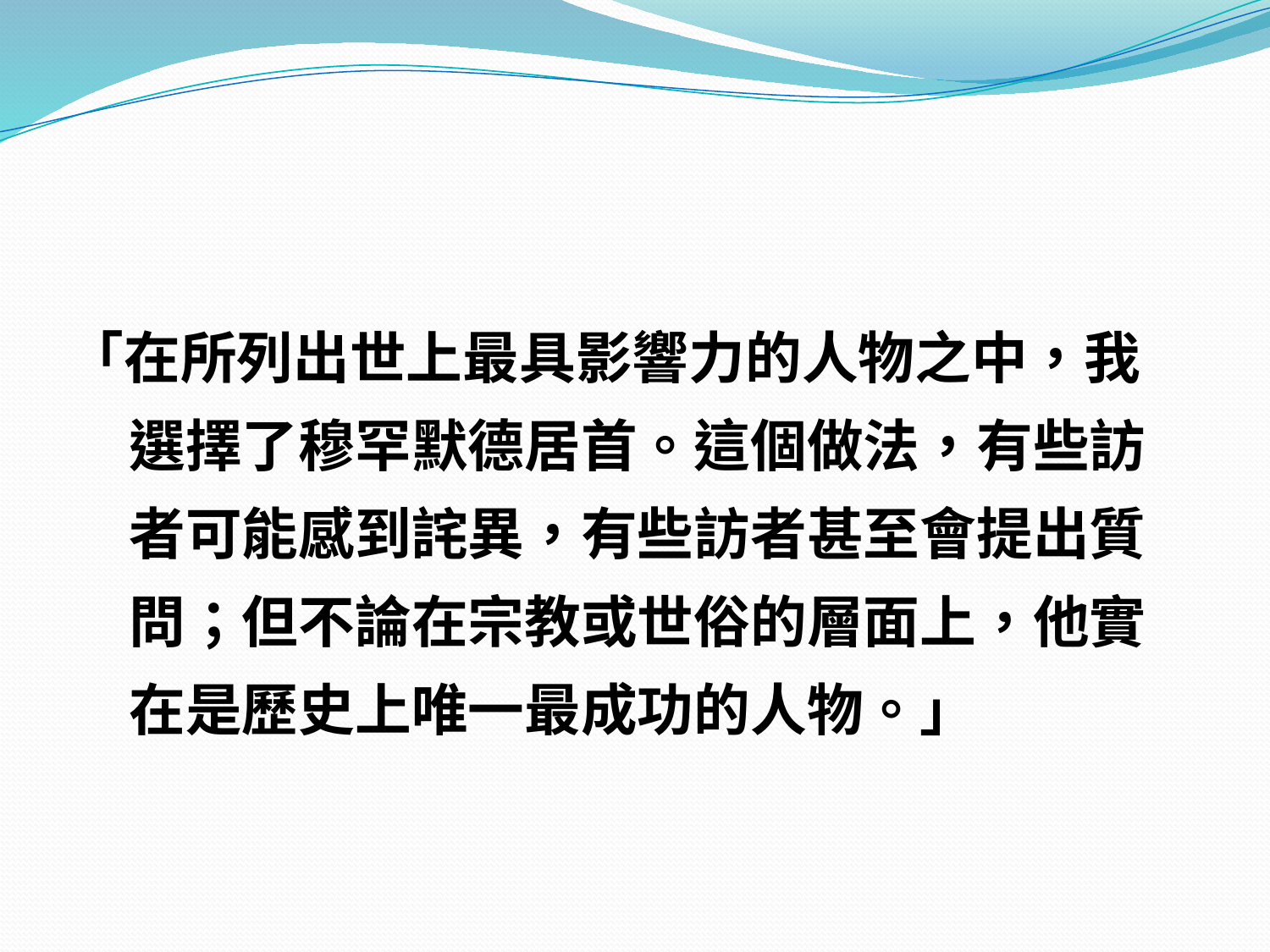

「在所列出世上最具影響力的人物之中，我選擇了穆罕默德居首。這個做法，有些訪者可能感到詫異，有些訪者甚至會提出質問；但不論在宗教或世俗的層面上，他實在是歷史上唯一最成功的人物。」